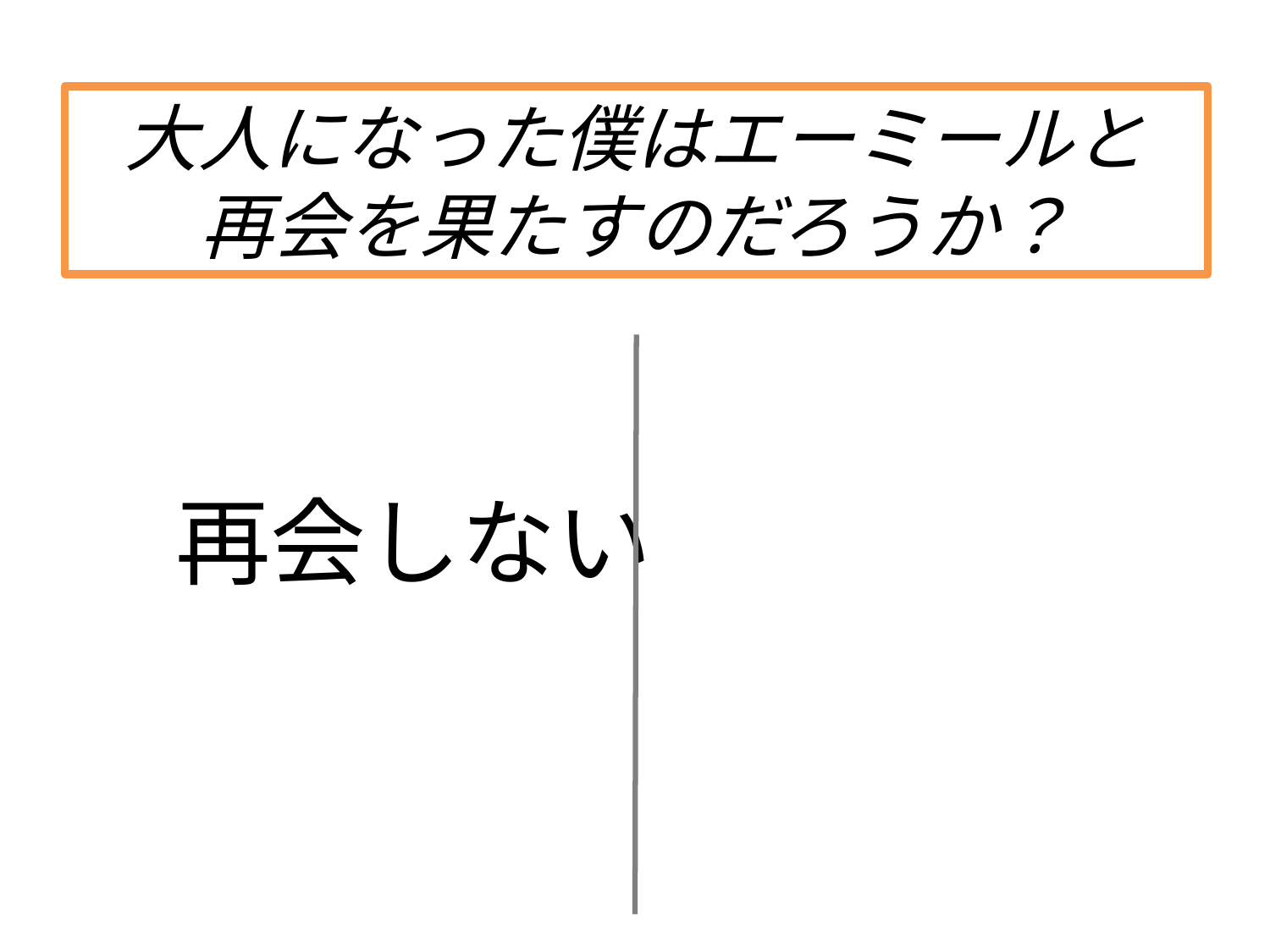

# 大人になった僕はエーミールと 再会を果たすのだろうか？

 再会しない

 再会する